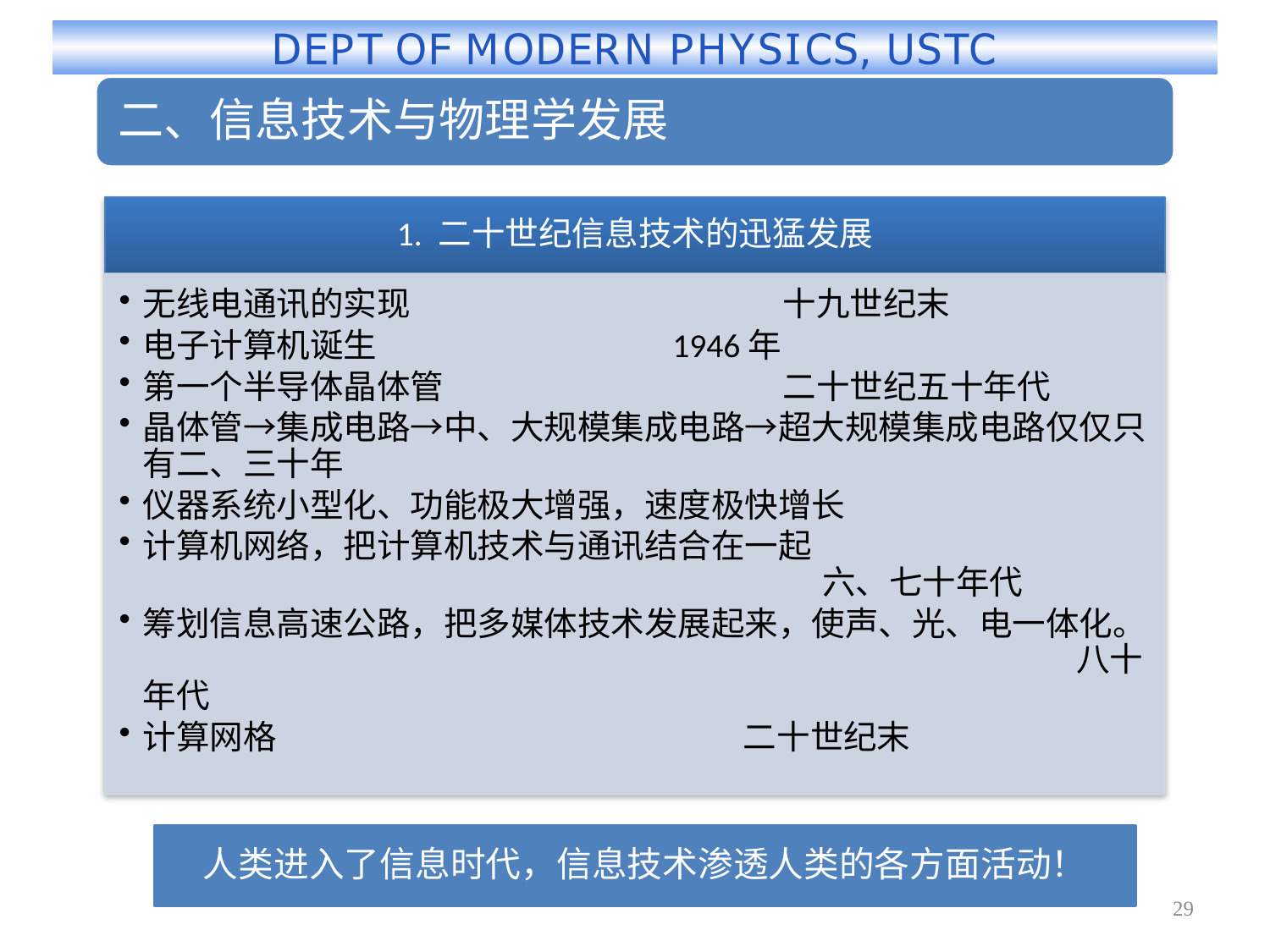

二、信息技术与物理学发展
1. 二十世纪信息技术的迅猛发展
无线电通讯的实现	                                   十九世纪末
电子计算机诞生		                   1946年
第一个半导体晶体管	                                   二十世纪五十年代
晶体管→集成电路→中、大规模集成电路→超大规模集成电路仅仅只有二、三十年
仪器系统小型化、功能极大增强，速度极快增长
计算机网络，把计算机技术与通讯结合在一起       	                                 					      六、七十年代
筹划信息高速公路，把多媒体技术发展起来，使声、光、电一体化。                                                    					      八十年代
计算网格                                                               二十世纪末

人类进入了信息时代，信息技术渗透人类的各方面活动！
29